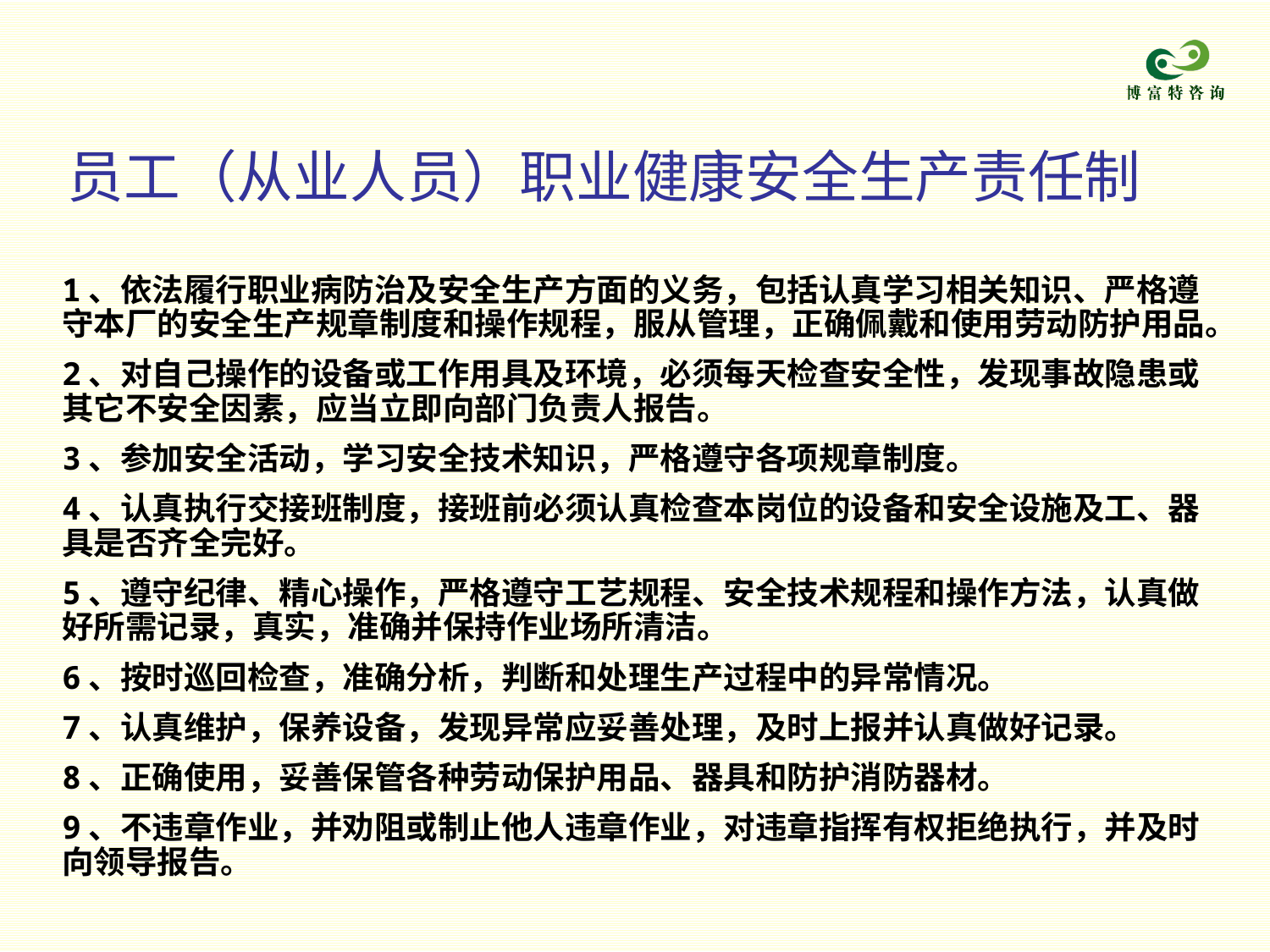

# 员工（从业人员）职业健康安全生产责任制
1、依法履行职业病防治及安全生产方面的义务，包括认真学习相关知识、严格遵守本厂的安全生产规章制度和操作规程，服从管理，正确佩戴和使用劳动防护用品。
2、对自己操作的设备或工作用具及环境，必须每天检查安全性，发现事故隐患或其它不安全因素，应当立即向部门负责人报告。
3、参加安全活动，学习安全技术知识，严格遵守各项规章制度。
4、认真执行交接班制度，接班前必须认真检查本岗位的设备和安全设施及工、器具是否齐全完好。
5、遵守纪律、精心操作，严格遵守工艺规程、安全技术规程和操作方法，认真做好所需记录，真实，准确并保持作业场所清洁。
6、按时巡回检查，准确分析，判断和处理生产过程中的异常情况。
7、认真维护，保养设备，发现异常应妥善处理，及时上报并认真做好记录。
8、正确使用，妥善保管各种劳动保护用品、器具和防护消防器材。
9、不违章作业，并劝阻或制止他人违章作业，对违章指挥有权拒绝执行，并及时向领导报告。